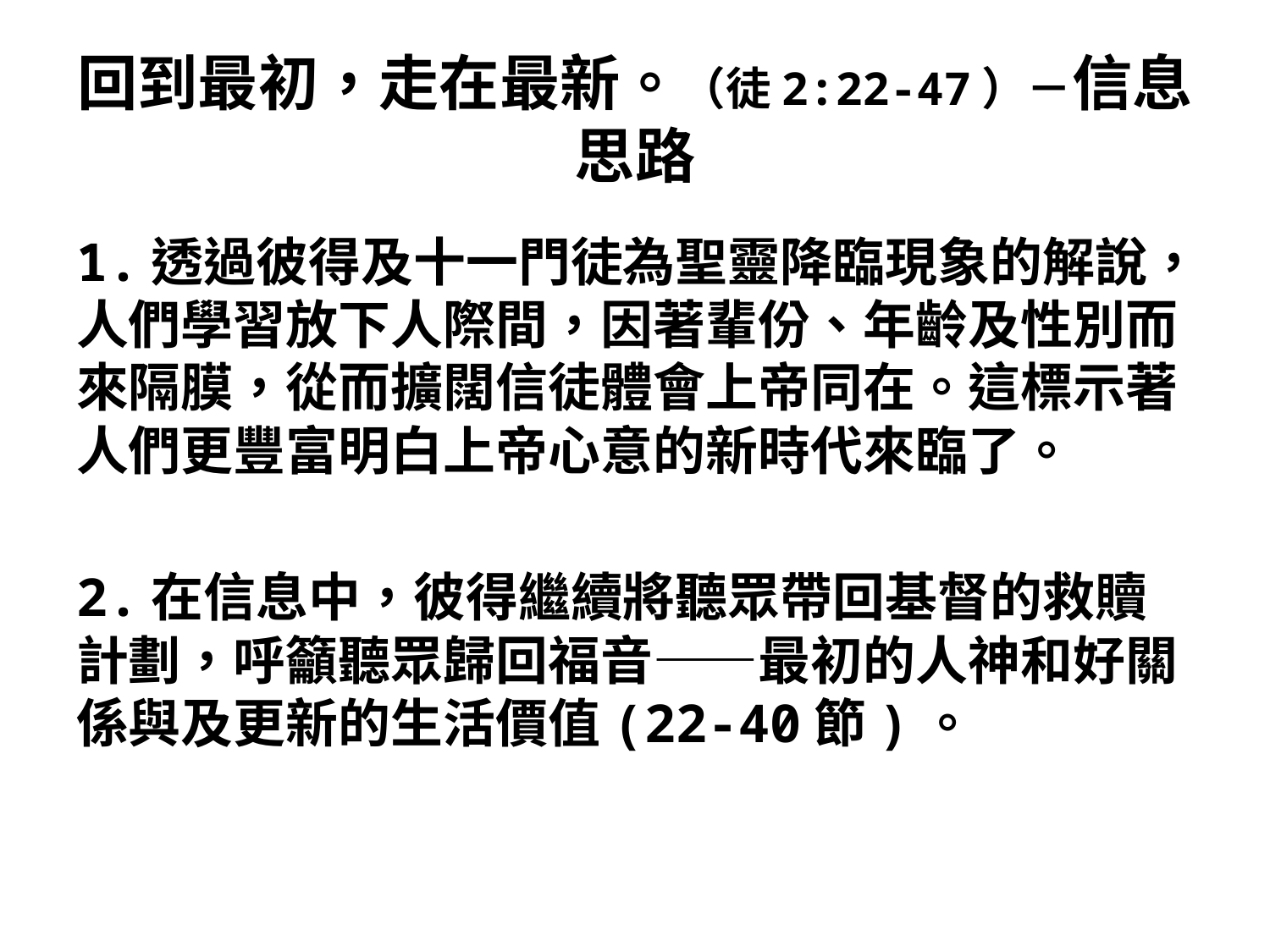

# 回到最初，走在最新。（徒2:22-47）－信息思路
1.透過彼得及十一門徒為聖靈降臨現象的解說，人們學習放下人際間，因著輩份、年齡及性別而來隔膜，從而擴闊信徒體會上帝同在。這標示著人們更豐富明白上帝心意的新時代來臨了。

2.在信息中，彼得繼續將聽眾帶回基督的救贖計劃，呼籲聽眾歸回福音——最初的人神和好關係與及更新的生活價值(22-40節)。